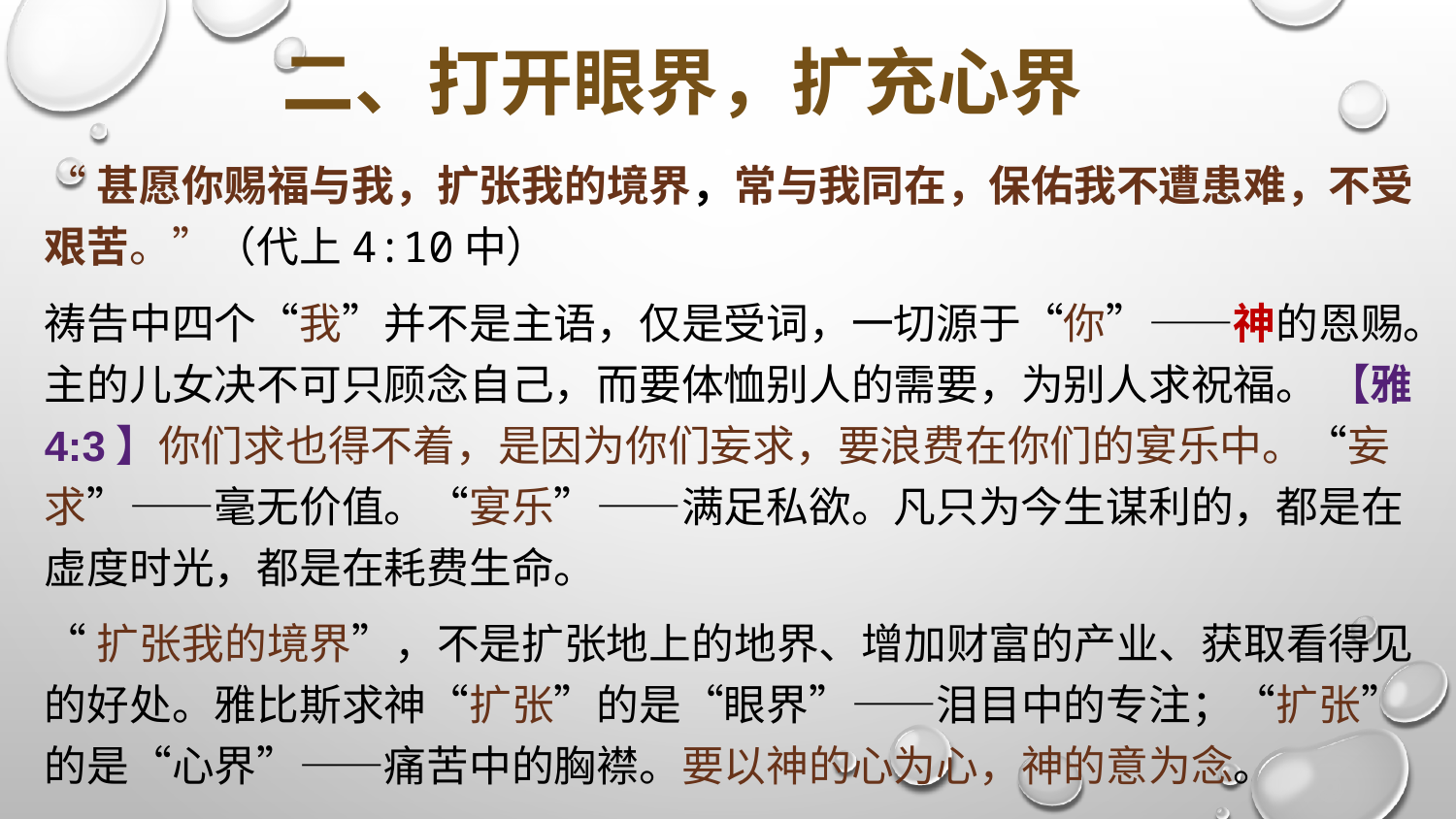

# 二、打开眼界，扩充心界
“甚愿你赐福与我，扩张我的境界，常与我同在，保佑我不遭患难，不受艰苦。”（代上4:10中）
祷告中四个“我”并不是主语，仅是受词，一切源于“你”——神的恩赐。主的儿女决不可只顾念自己，而要体恤别人的需要，为别人求祝福。 【雅4:3】你们求也得不着，是因为你们妄求，要浪费在你们的宴乐中。“妄求”——毫无价值。“宴乐”——满足私欲。凡只为今生谋利的，都是在虚度时光，都是在耗费生命。
“扩张我的境界”，不是扩张地上的地界、增加财富的产业、获取看得见的好处。雅比斯求神“扩张”的是“眼界”——泪目中的专注；“扩张”的是“心界”——痛苦中的胸襟。要以神的心为心，神的意为念。